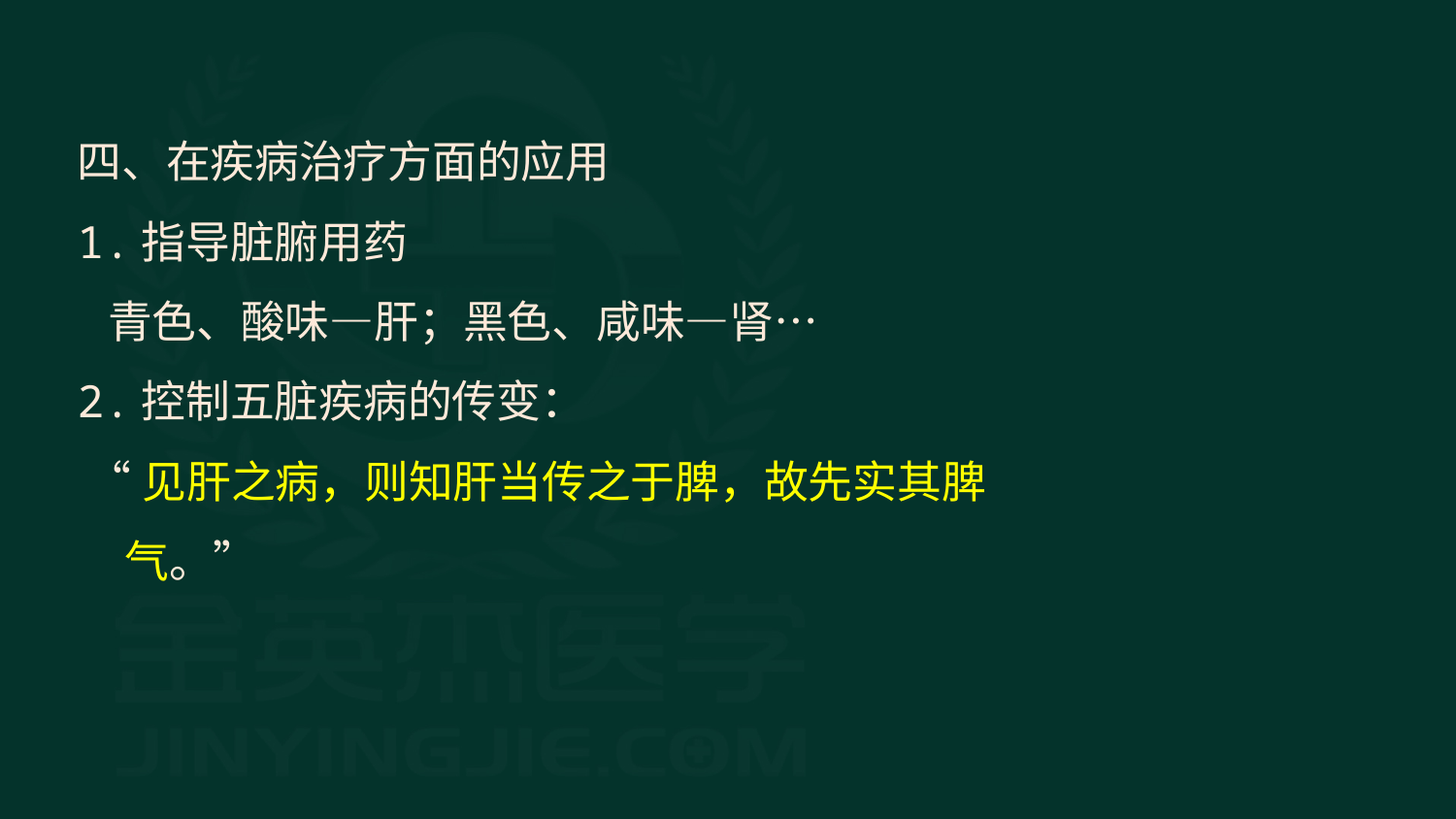

四、在疾病治疗方面的应用
1.指导脏腑用药
  青色、酸味—肝；黑色、咸味—肾…
2.控制五脏疾病的传变：
 “见肝之病，则知肝当传之于脾，故先实其脾气。”